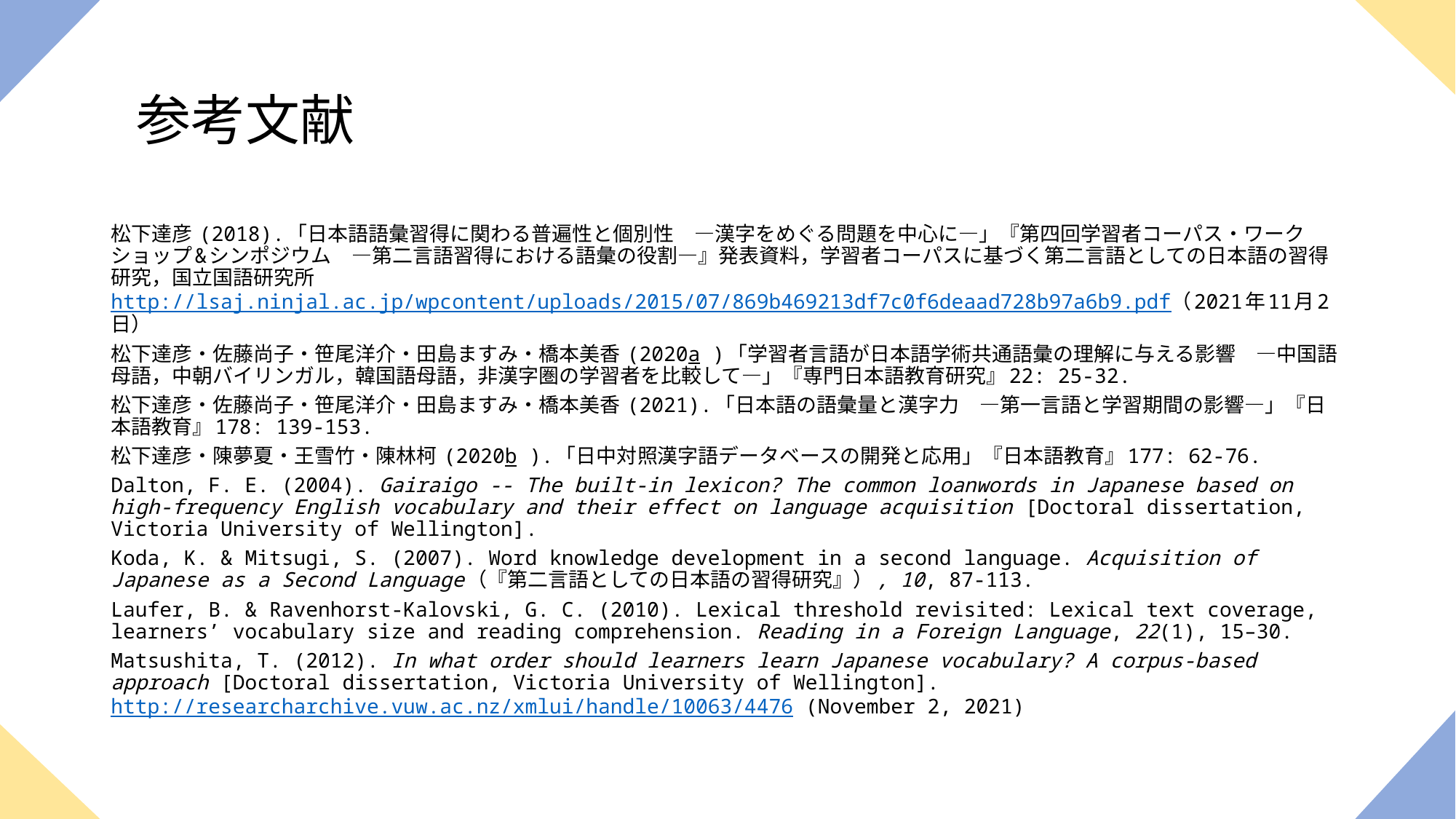

# 参考文献
松下達彦 (2018).「日本語語彙習得に関わる普遍性と個別性　―漢字をめぐる問題を中心に―」『第四回学習者コーパス・ワークショップ&シンポジウム　―第二言語習得における語彙の役割―』発表資料，学習者コーパスに基づく第二言語としての日本語の習得研究，国立国語研究所 http://lsaj.ninjal.ac.jp/wpcontent/uploads/2015/07/869b469213df7c0f6deaad728b97a6b9.pdf（2021年11月2日）
松下達彦・佐藤尚子・笹尾洋介・田島ますみ・橋本美香 (2020a )「学習者言語が日本語学術共通語彙の理解に与える影響　―中国語母語，中朝バイリンガル，韓国語母語，非漢字圏の学習者を比較して―」『専門日本語教育研究』22: 25-32.
松下達彦・佐藤尚子・笹尾洋介・田島ますみ・橋本美香 (2021).「日本語の語彙量と漢字力　―第一言語と学習期間の影響―」『日本語教育』178: 139-153.
松下達彦・陳夢夏・王雪竹・陳林柯 (2020b ).「日中対照漢字語データベースの開発と応用」『日本語教育』177: 62-76.
Dalton, F. E. (2004). Gairaigo -- The built-in lexicon? The common loanwords in Japanese based on high-frequency English vocabulary and their effect on language acquisition [Doctoral dissertation, Victoria University of Wellington].
Koda, K. & Mitsugi, S. (2007). Word knowledge development in a second language. Acquisition of Japanese as a Second Language（『第二言語としての日本語の習得研究』）, 10, 87-113.
Laufer, B. & Ravenhorst-Kalovski, G. C. (2010). Lexical threshold revisited: Lexical text coverage, learners’ vocabulary size and reading comprehension. Reading in a Foreign Language, 22(1), 15–30.
Matsushita, T. (2012). In what order should learners learn Japanese vocabulary? A corpus-based approach [Doctoral dissertation, Victoria University of Wellington].http://researcharchive.vuw.ac.nz/xmlui/handle/10063/4476 (November 2, 2021)